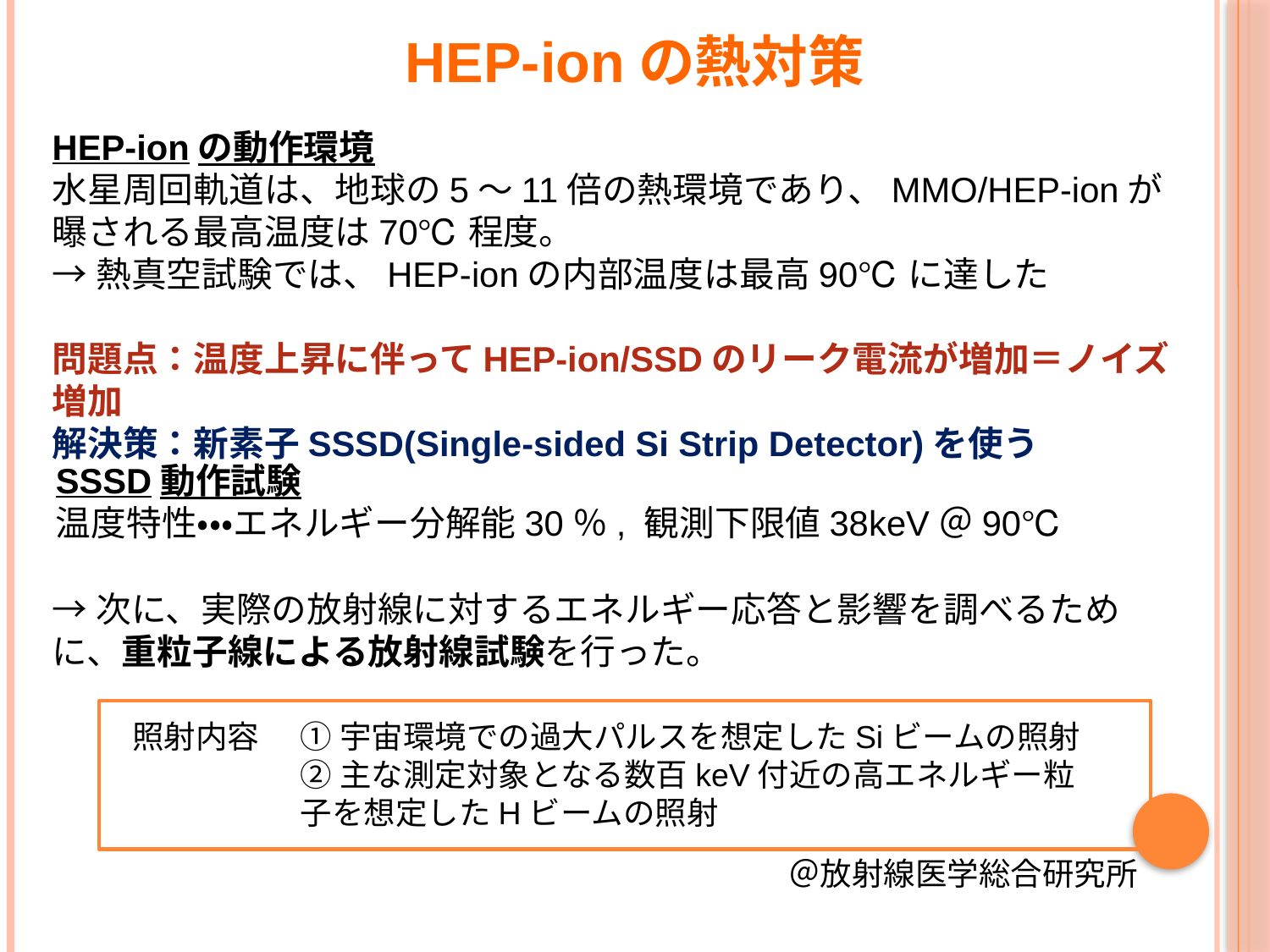

HEP-ionの熱対策
HEP-ionの動作環境
水星周回軌道は、地球の5～11倍の熱環境であり、MMO/HEP-ionが曝される最高温度は70℃程度。
→熱真空試験では、HEP-ionの内部温度は最高90℃に達した

問題点：温度上昇に伴ってHEP-ion/SSDのリーク電流が増加＝ノイズ増加
解決策：新素子SSSD(Single-sided Si Strip Detector)を使う

SSSD動作試験
温度特性・・・エネルギー分解能30％, 観測下限値38keV＠90℃
→次に、実際の放射線に対するエネルギー応答と影響を調べるために、重粒子線による放射線試験を行った。

照射内容
①宇宙環境での過大パルスを想定したSiビームの照射
②主な測定対象となる数百keV付近の高エネルギー粒子を想定したHビームの照射
＠放射線医学総合研究所